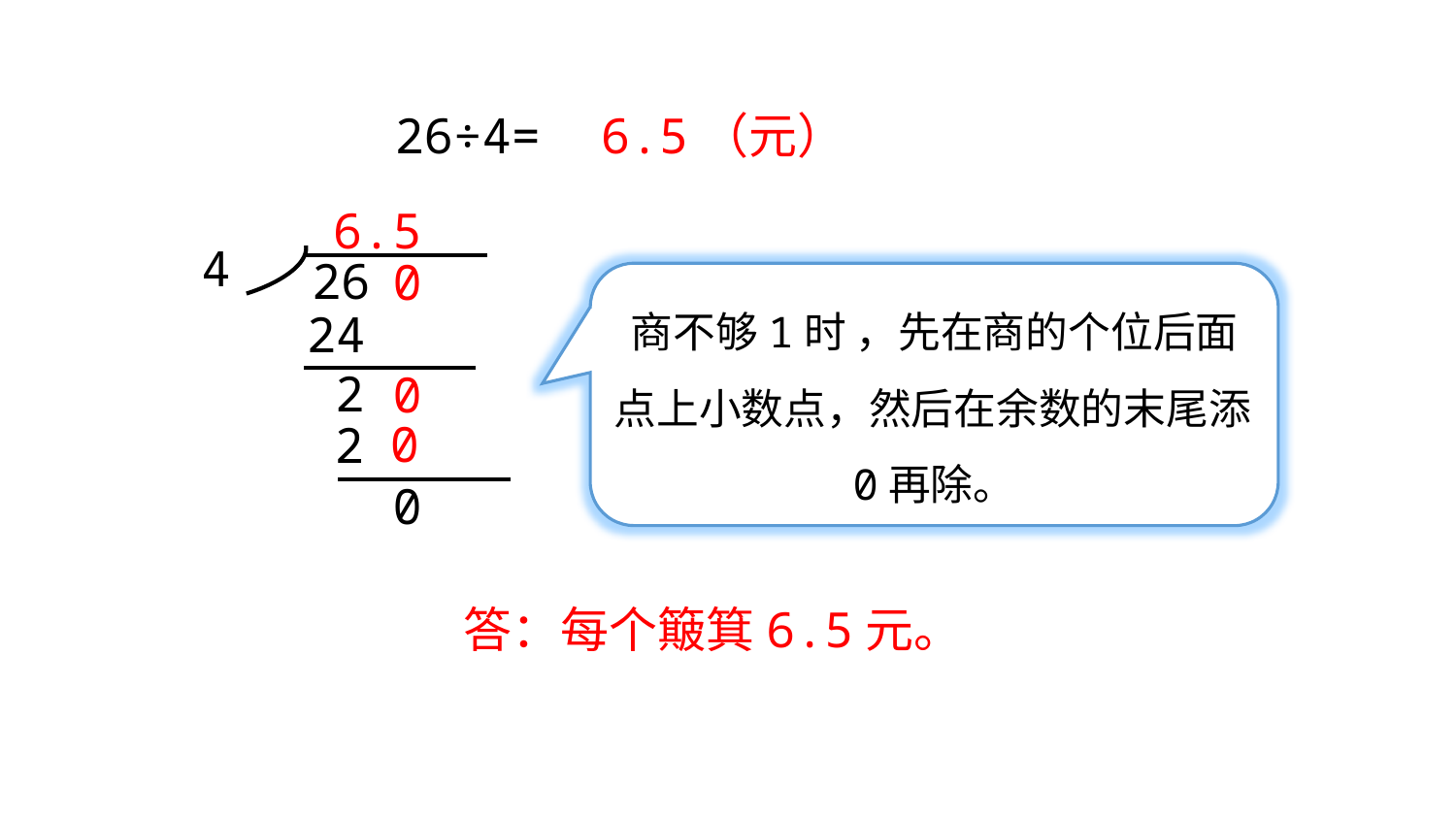

26÷4=
6.5（元）
6.
5

4
26
0
商不够1时 ，先在商的个位后面点上小数点，然后在余数的末尾添0再除。
24
2
0
0
2
0
答：每个簸箕6.5元。